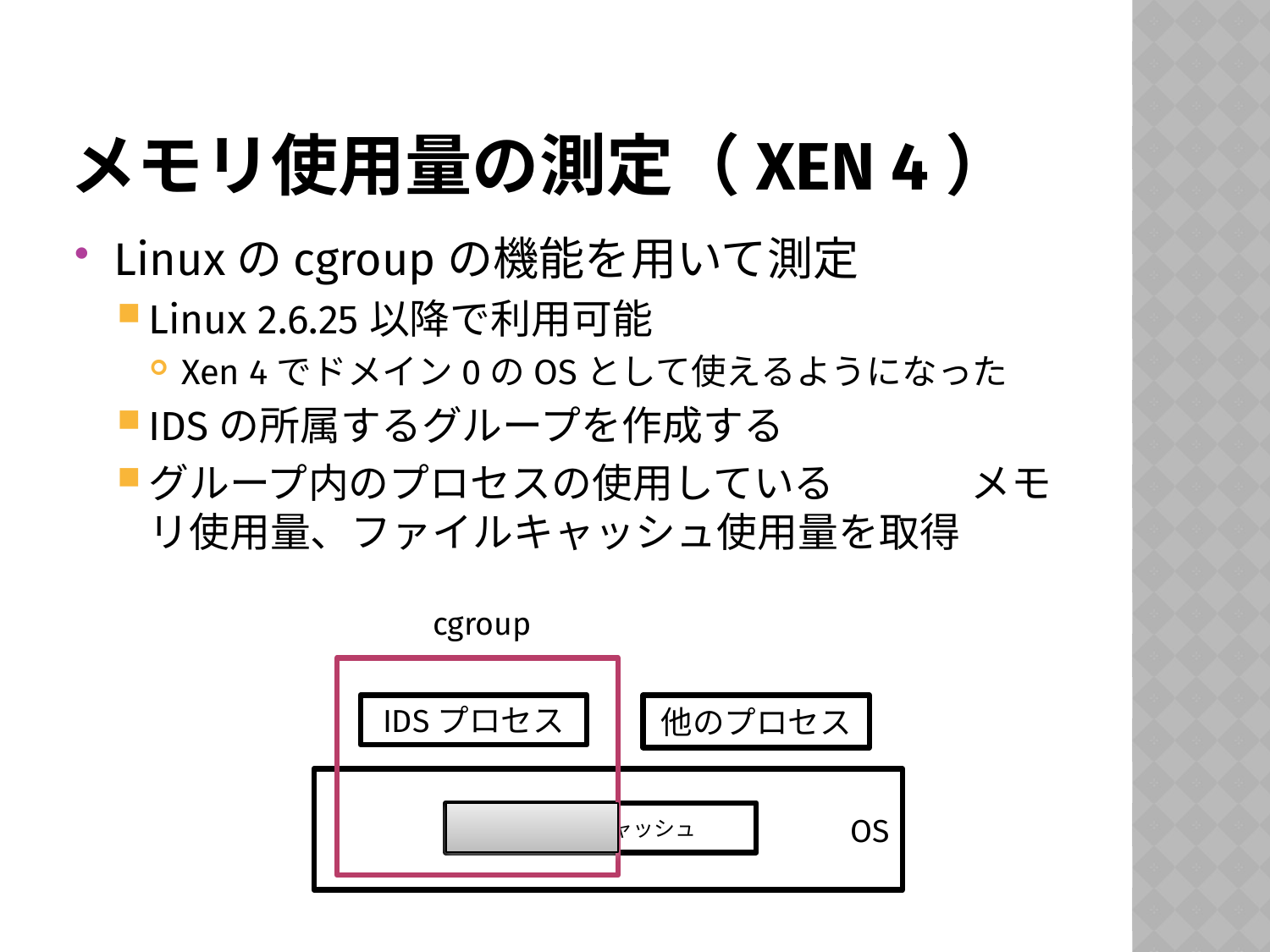

# メモリ使用量の測定（Xen 4）
Linuxのcgroupの機能を用いて測定
Linux 2.6.25以降で利用可能
Xen 4でドメイン0のOSとして使えるようになった
IDSの所属するグループを作成する
グループ内のプロセスの使用している               メモリ使用量、ファイルキャッシュ使用量を取得
cgroup

IDSプロセス
他のプロセス
OS
ファイルキャッシュ